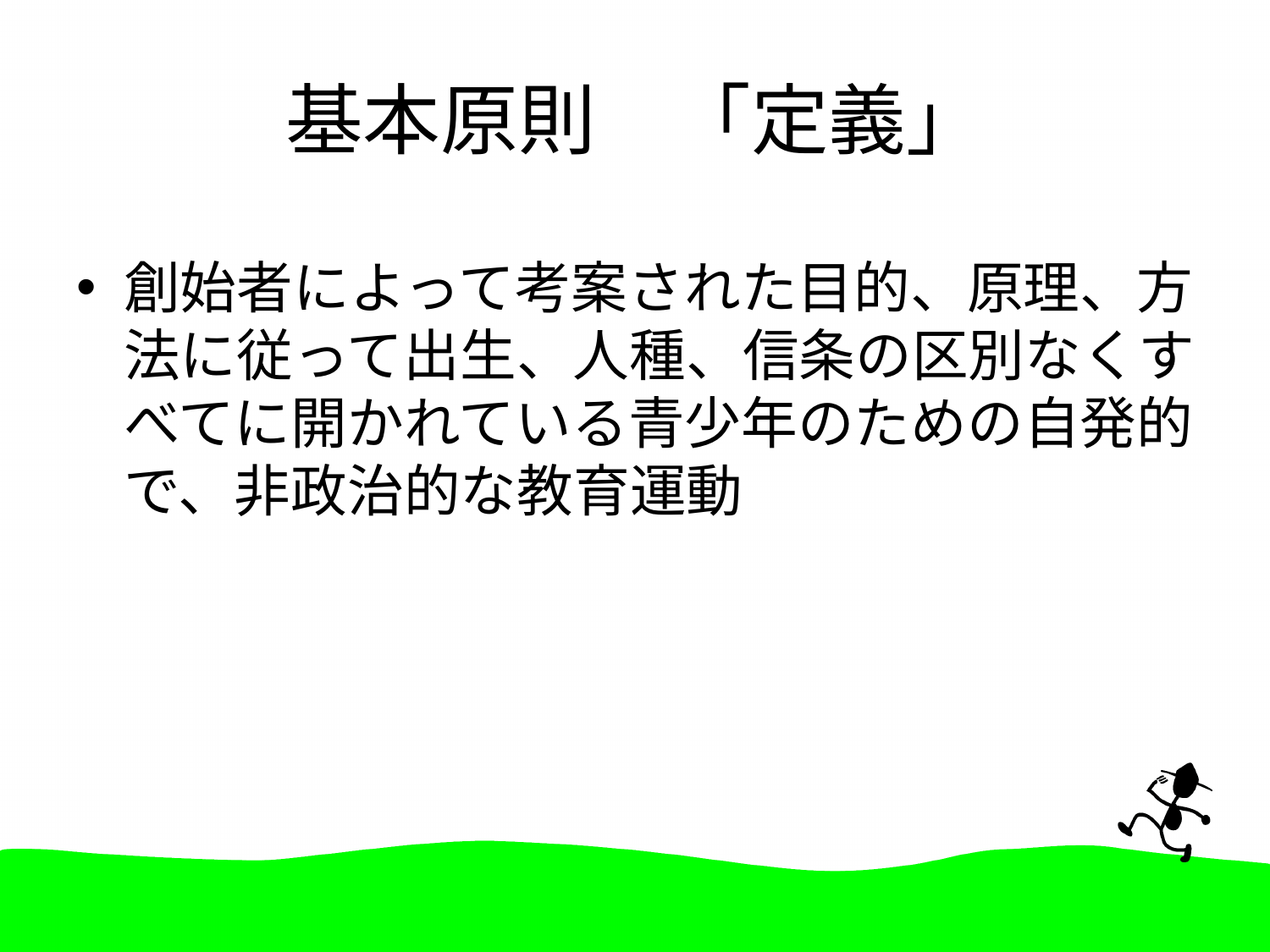

# 基本原則　「定義」
創始者によって考案された目的、原理、方法に従って出生、人種、信条の区別なくすべてに開かれている青少年のための自発的で、非政治的な教育運動